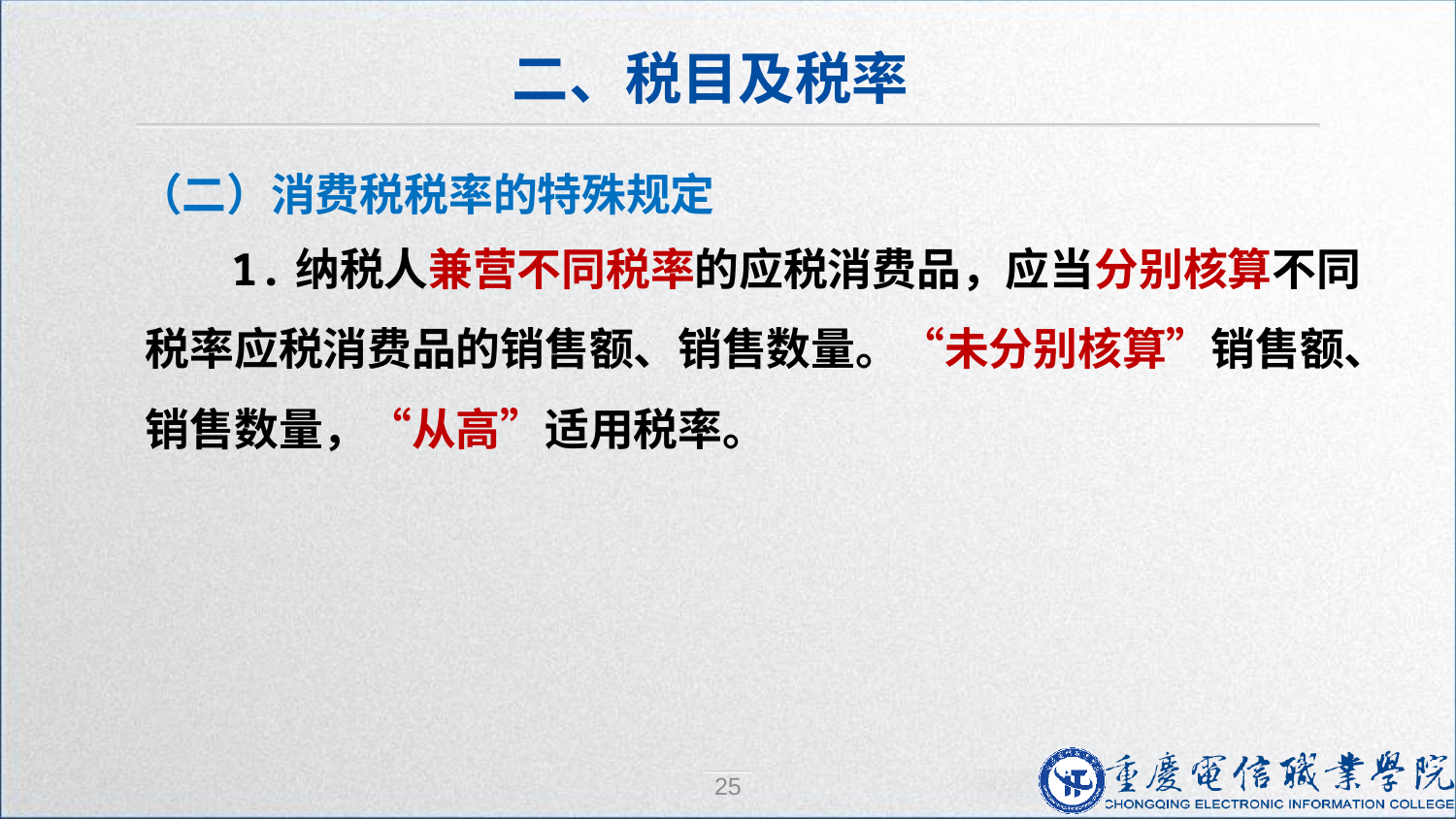

二、税目及税率
（二）消费税税率的特殊规定

1.纳税人兼营不同税率的应税消费品，应当分别核算不同税率应税消费品的销售额、销售数量。“未分别核算”销售额、销售数量，“从高”适用税率。
25